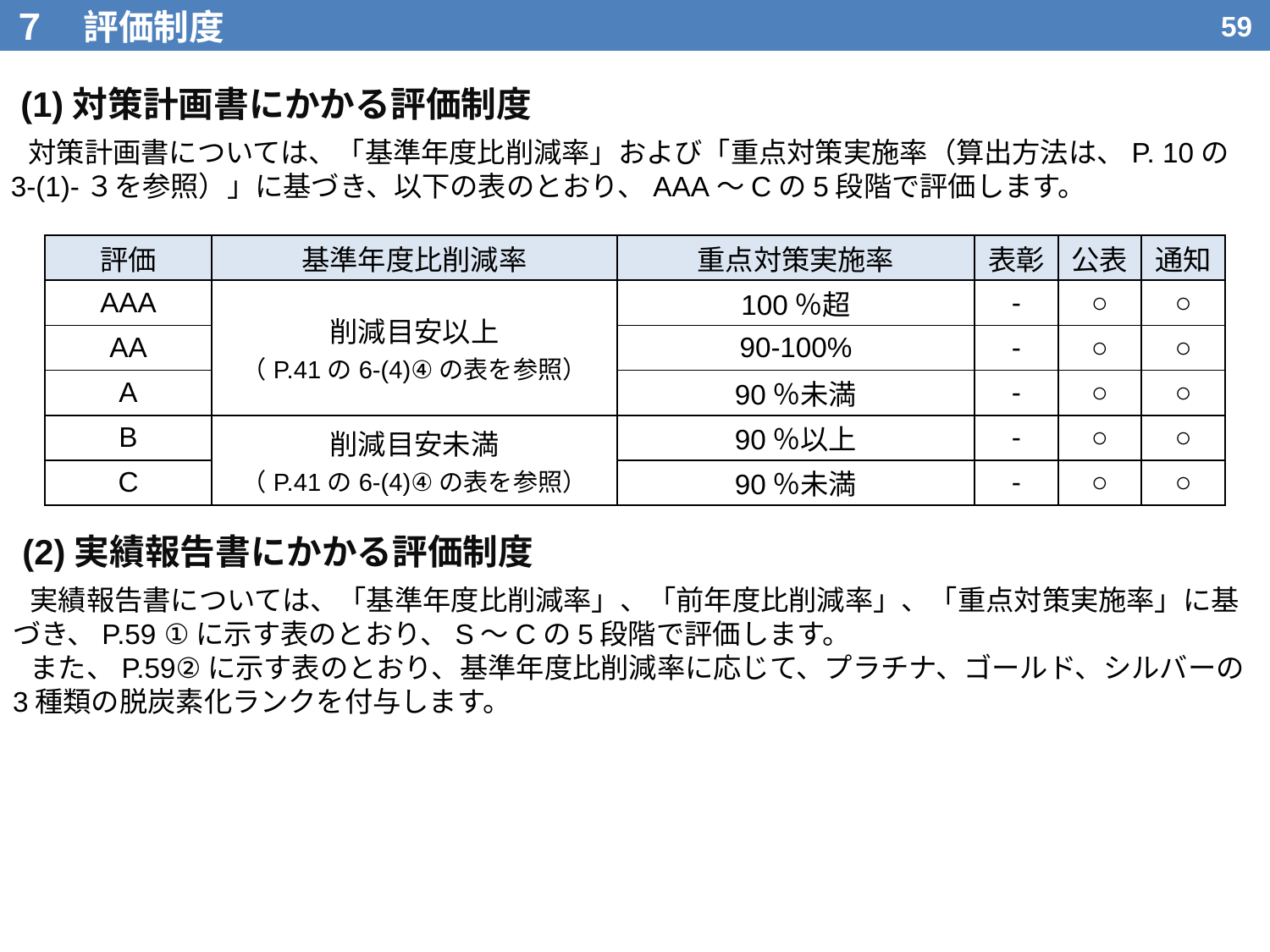

７　評価制度
59
 (1)対策計画書にかかる評価制度
対策計画書については、「基準年度比削減率」および「重点対策実施率（算出方法は、P. 10の3-(1)-３を参照）」に基づき、以下の表のとおり、AAA～Cの5段階で評価します。
| 評価 | 基準年度比削減率 | 重点対策実施率 | 表彰 | 公表 | 通知 |
| --- | --- | --- | --- | --- | --- |
| AAA | 削減目安以上 （P.41の6-(4)④の表を参照） | 100％超 | - | ○ | ○ |
| AA |  | 90-100% | - | ○ | ○ |
| A |  | 90％未満 | - | ○ | ○ |
| B | 削減目安未満 （P.41の6-(4)④の表を参照） | 90％以上 | - | ○ | ○ |
| C |  | 90％未満 | - | ○ | ○ |
 (2)実績報告書にかかる評価制度
実績報告書については、「基準年度比削減率」、「前年度比削減率」、「重点対策実施率」に基づき、P.59 ①に示す表のとおり、S～Cの5段階で評価します。
また、P.59②に示す表のとおり、基準年度比削減率に応じて、プラチナ、ゴールド、シルバーの3種類の脱炭素化ランクを付与します。